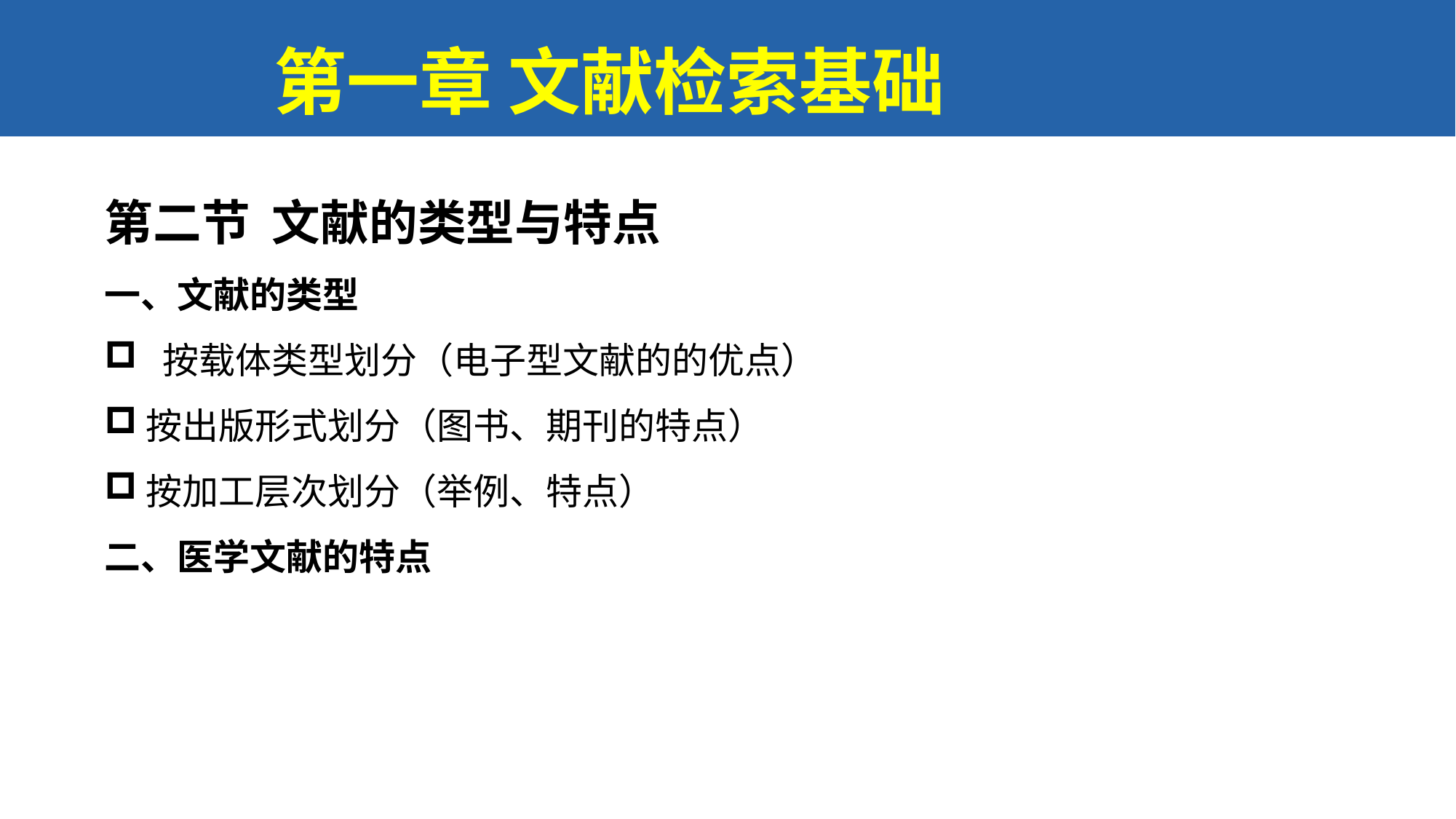

第一章 文献检索基础
第二节  文献的类型与特点
一、文献的类型
 按载体类型划分（电子型文献的的优点）
按出版形式划分（图书、期刊的特点）
按加工层次划分（举例、特点）
二、医学文献的特点